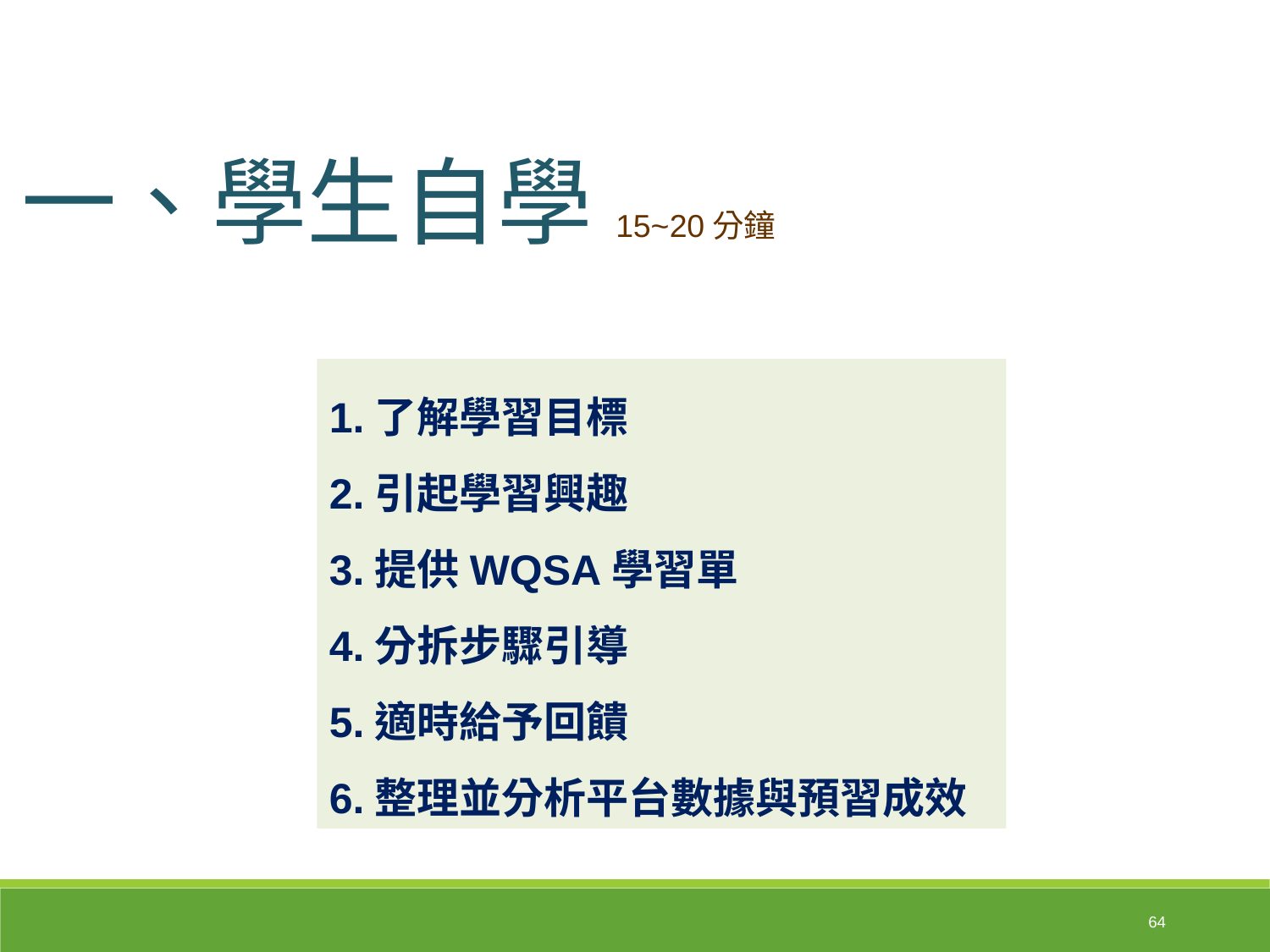

一、學生自學15~20分鐘
1.了解學習目標
2.引起學習興趣
3.提供WQSA學習單
4.分拆步驟引導
5.適時給予回饋
6.整理並分析平台數據與預習成效
64